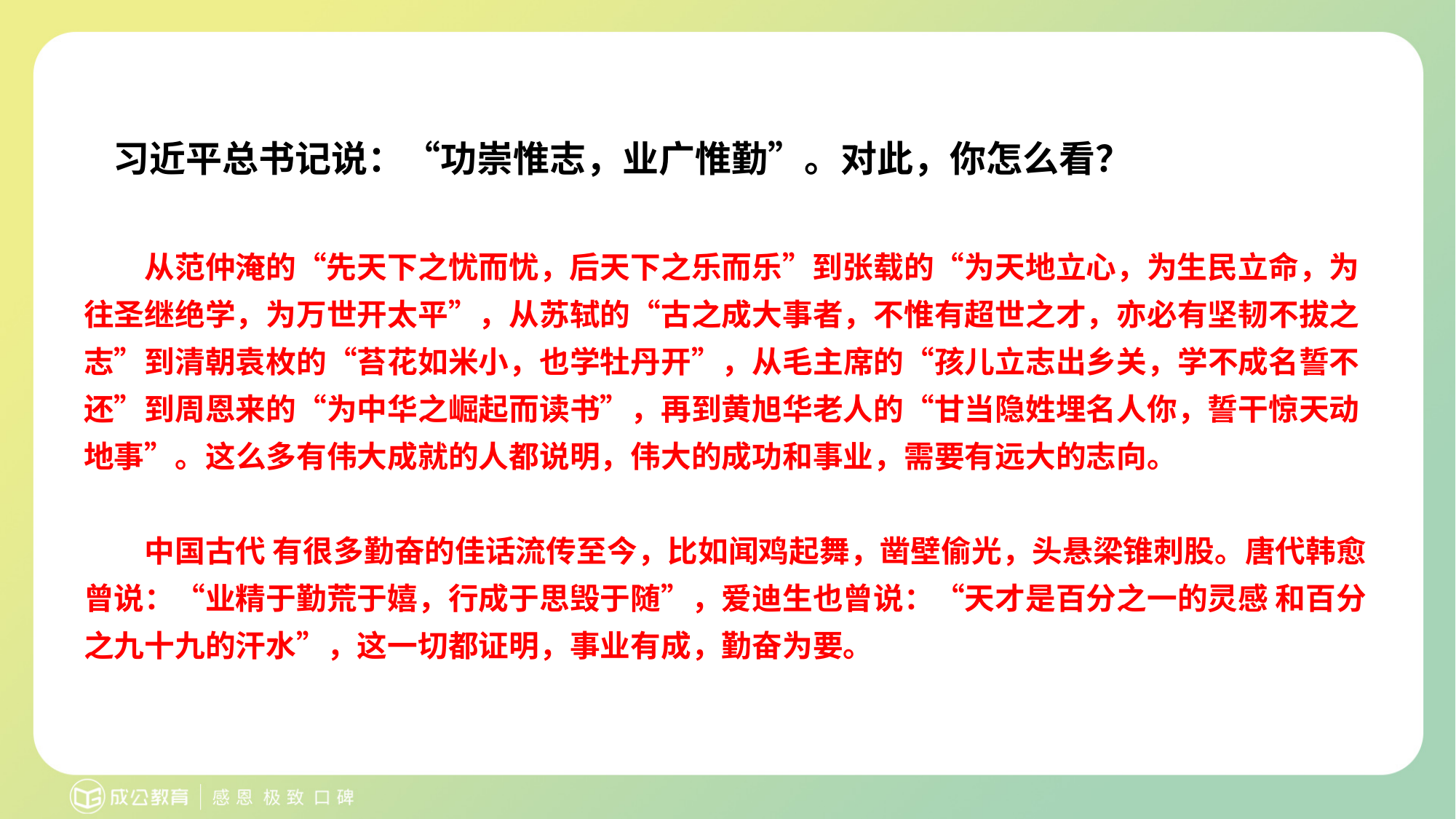

习近平总书记说：“功崇惟志，业广惟勤”。对此，你怎么看？

从范仲淹的“先天下之忧而忧，后天下之乐而乐”到张载的“为天地立心，为生民立命，为往圣继绝学，为万世开太平”，从苏轼的“古之成大事者，不惟有超世之才，亦必有坚韧不拔之志”到清朝袁枚的“苔花如米小，也学牡丹开”，从毛主席的“孩儿立志出乡关，学不成名誓不还”到周恩来的“为中华之崛起而读书”，再到黄旭华老人的“甘当隐姓埋名人你，誓干惊天动地事”。这么多有伟大成就的人都说明，伟大的成功和事业，需要有远大的志向。

中国古代 有很多勤奋的佳话流传至今，比如闻鸡起舞，凿壁偷光，头悬梁锥刺股。唐代韩愈曾说：“业精于勤荒于嬉，行成于思毁于随”，爱迪生也曾说：“天才是百分之一的灵感 和百分之九十九的汗水”，这一切都证明，事业有成，勤奋为要。